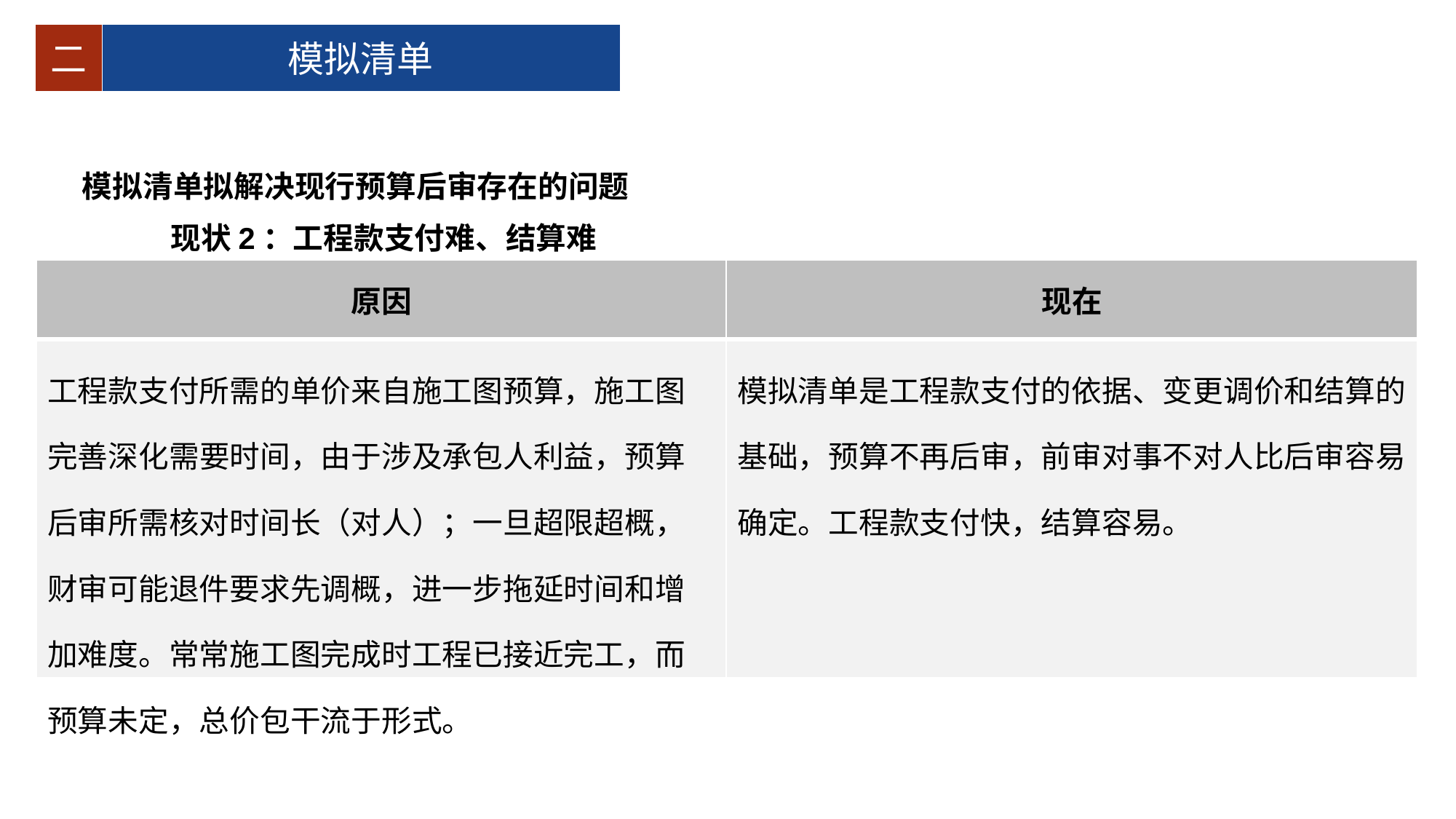

二
模拟清单
模拟清单拟解决现行预算后审存在的问题
现状2：工程款支付难、结算难
| 原因 | 现在 |
| --- | --- |
| 工程款支付所需的单价来自施工图预算，施工图完善深化需要时间，由于涉及承包人利益，预算后审所需核对时间长（对人）；一旦超限超概，财审可能退件要求先调概，进一步拖延时间和增加难度。常常施工图完成时工程已接近完工，而预算未定，总价包干流于形式。 | 模拟清单是工程款支付的依据、变更调价和结算的基础，预算不再后审，前审对事不对人比后审容易确定。工程款支付快，结算容易。 |